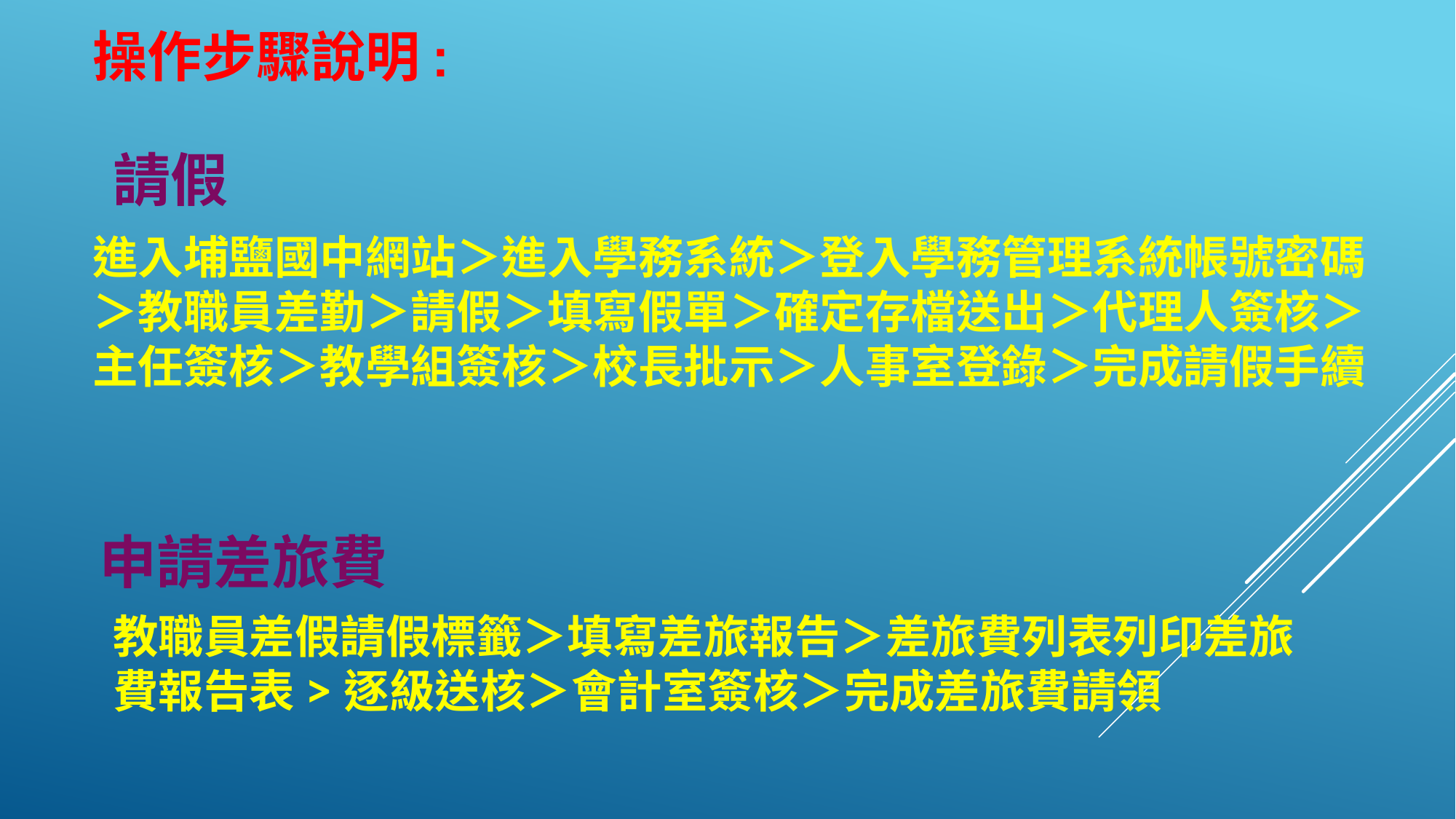

# 操作步驟說明:
請假
進入埔鹽國中網站＞進入學務系統＞登入學務管理系統帳號密碼＞教職員差勤＞請假＞填寫假單＞確定存檔送出＞代理人簽核＞主任簽核＞教學組簽核＞校長批示＞人事室登錄＞完成請假手續

申請差旅費
教職員差假請假標籤＞填寫差旅報告＞差旅費列表列印差旅費報告表>逐級送核＞會計室簽核＞完成差旅費請領